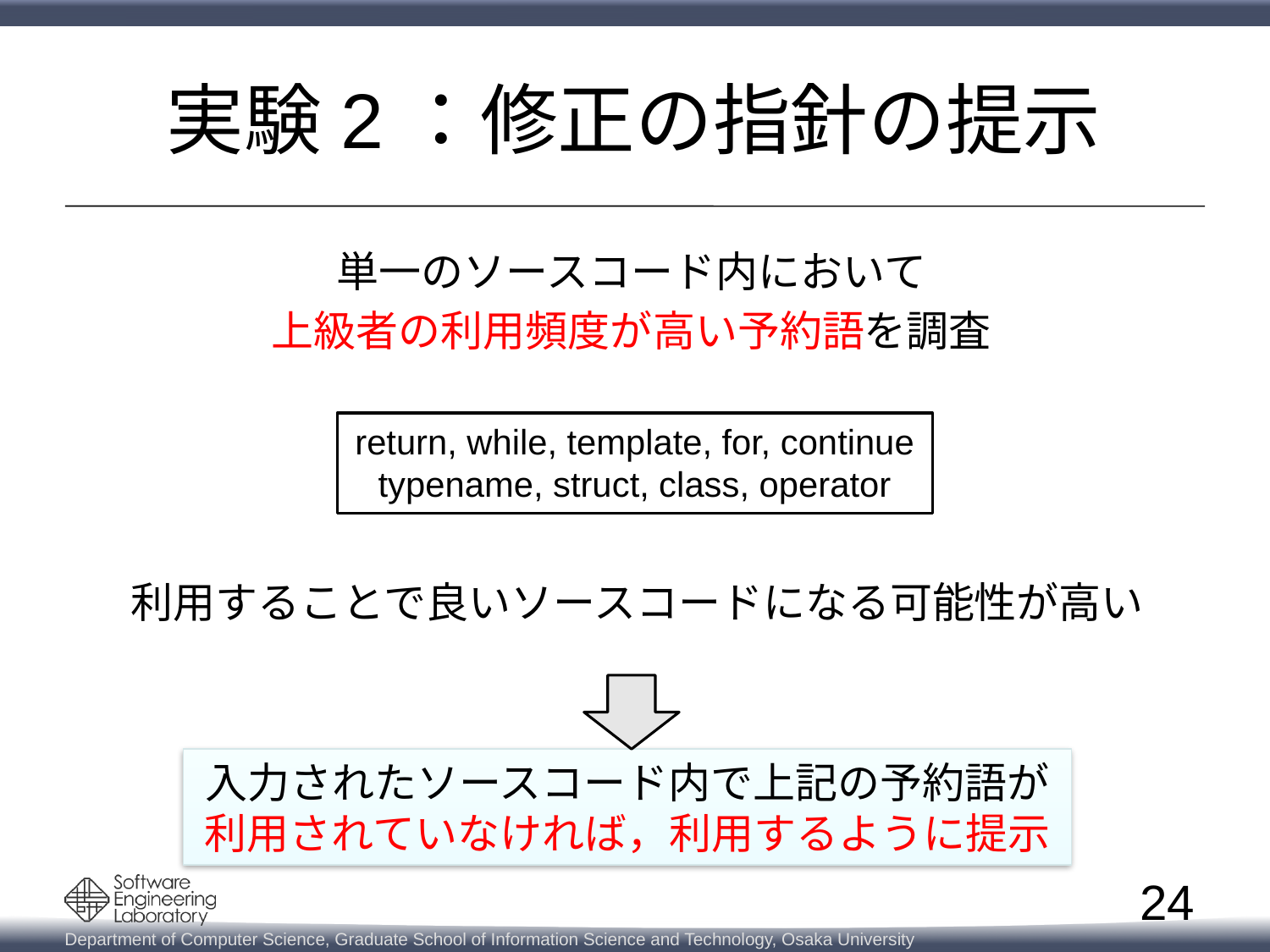

# 実験2：修正の指針の提示
単一のソースコード内において
上級者の利用頻度が高い予約語を調査

return, while, template, for, continue
typename, struct, class, operator
利用することで良いソースコードになる可能性が高い

入力されたソースコード内で上記の予約語が
利用されていなければ，利用するように提示
24